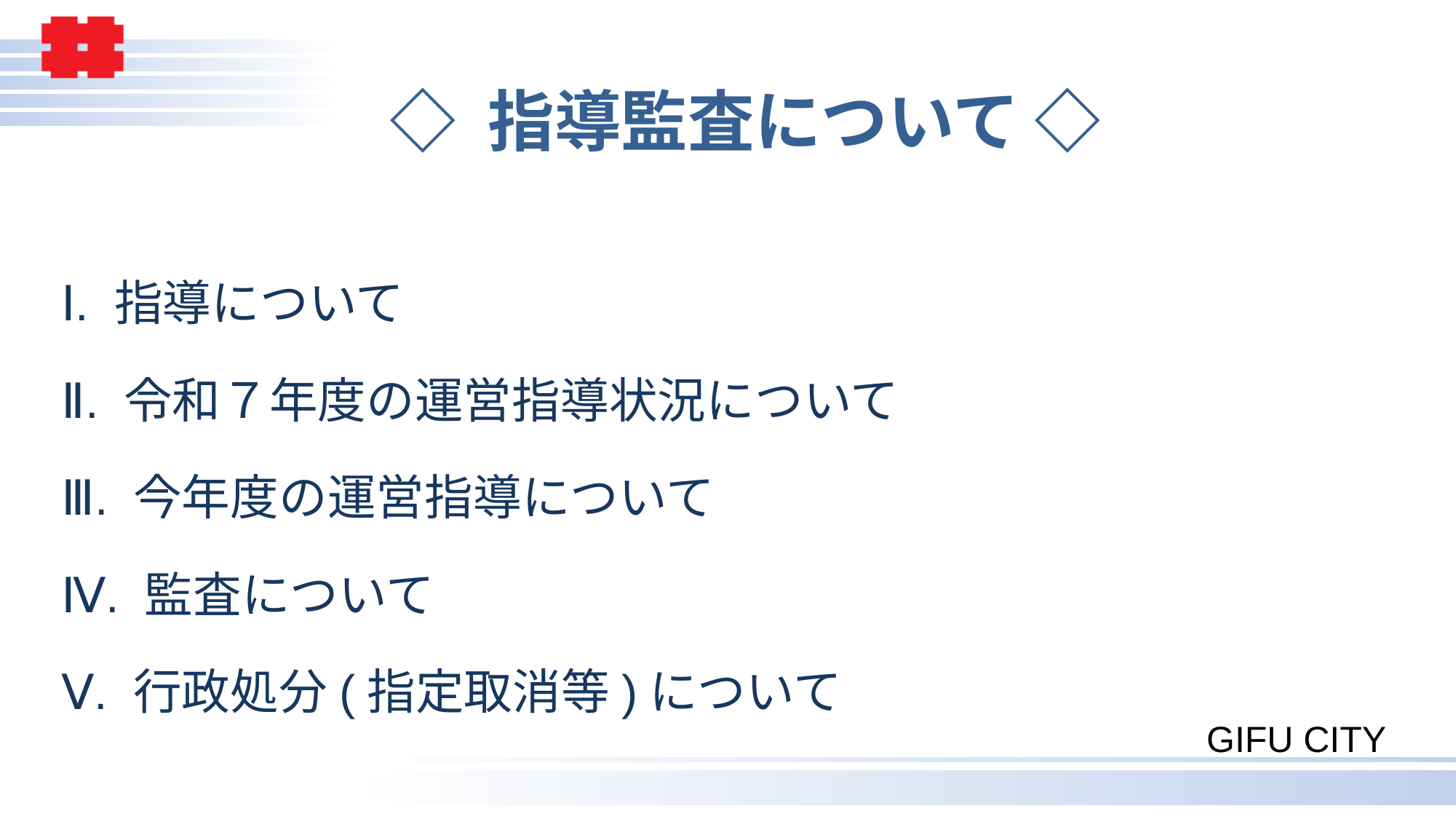

◇ 指導監査について ◇

Ⅰ. 指導について
Ⅱ. 令和７年度の運営指導状況について
Ⅲ. 今年度の運営指導について
Ⅳ. 監査について
Ⅴ. 行政処分(指定取消等)について